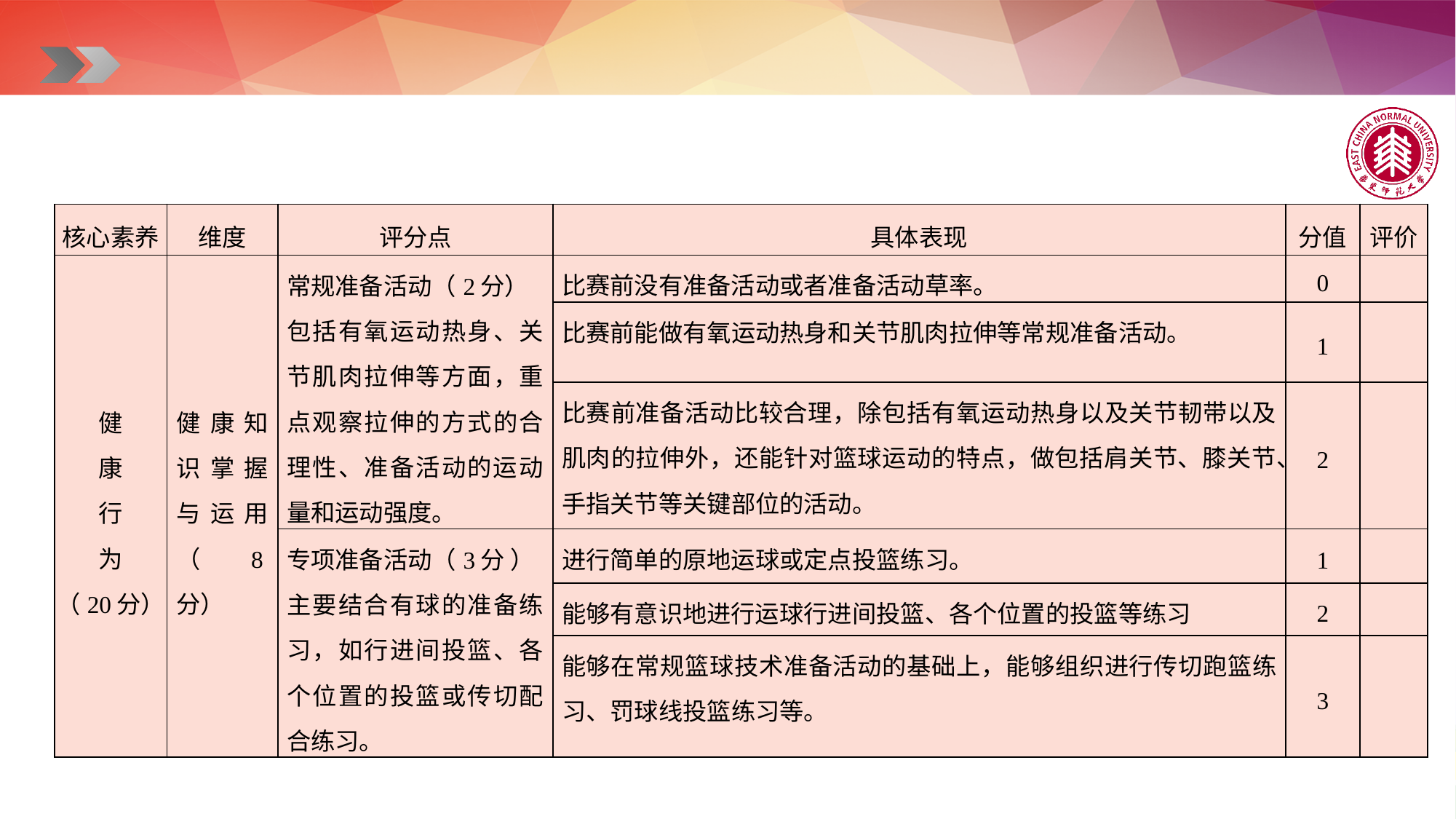

| 核心素养 | 维度 | 评分点 | 具体表现 | 分值 | 评价 |
| --- | --- | --- | --- | --- | --- |
| 健 康 行 为 （20分） | 健康知识掌握与运用（8分） | 常规准备活动（2分） 包括有氧运动热身、关节肌肉拉伸等方面，重点观察拉伸的方式的合理性、准备活动的运动量和运动强度。 | 比赛前没有准备活动或者准备活动草率。 | 0 |  |
|  |  |  | 比赛前能做有氧运动热身和关节肌肉拉伸等常规准备活动。 | 1 |  |
|  |  |  | 比赛前准备活动比较合理，除包括有氧运动热身以及关节韧带以及肌肉的拉伸外，还能针对篮球运动的特点，做包括肩关节、膝关节、手指关节等关键部位的活动。 | 2 |  |
|  |  | 专项准备活动（3分 ） 主要结合有球的准备练习，如行进间投篮、各个位置的投篮或传切配合练习。 | 进行简单的原地运球或定点投篮练习。 | 1 |  |
|  |  |  | 能够有意识地进行运球行进间投篮、各个位置的投篮等练习 | 2 |  |
|  |  |  | 能够在常规篮球技术准备活动的基础上，能够组织进行传切跑篮练习、罚球线投篮练习等。 | 3 |  |